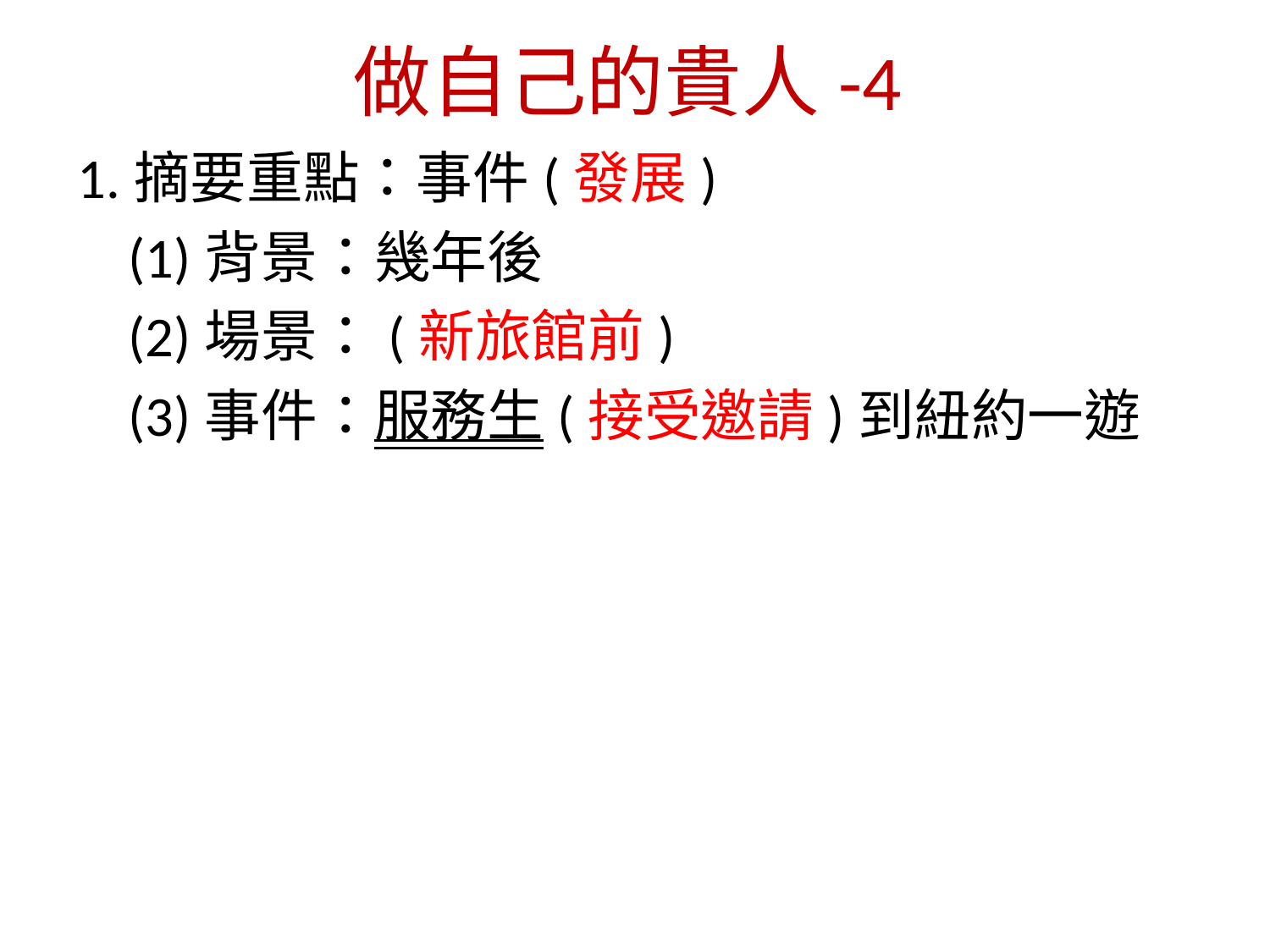

# 做自己的貴人-4
1.摘要重點：事件(發展)
    (1)背景：幾年後
    (2)場景：(新旅館前)
    (3)事件：服務生(接受邀請)到紐約一遊